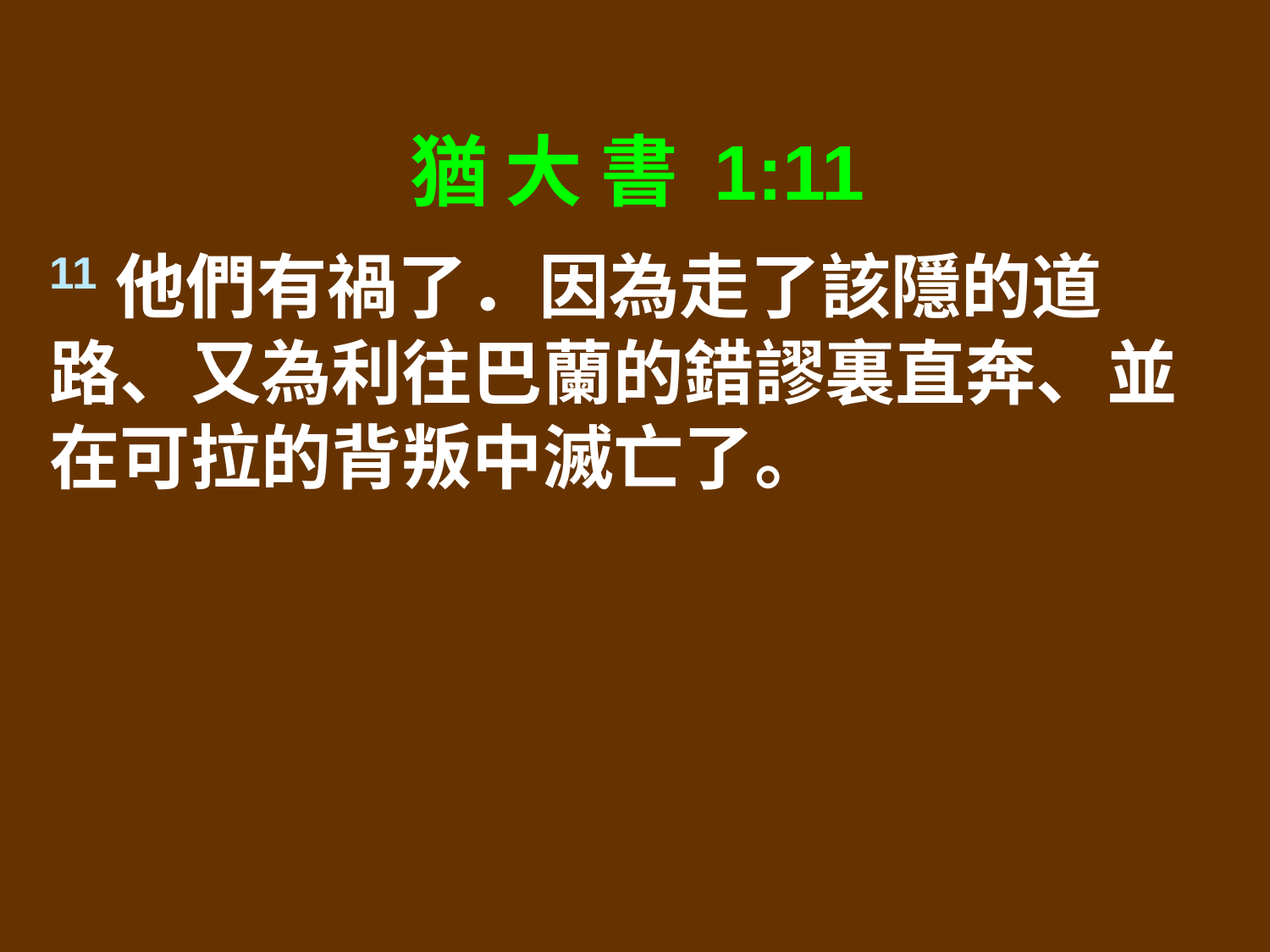

猶 大 書 1:11
11他們有禍了．因為走了該隱的道路、又為利往巴蘭的錯謬裏直奔、並在可拉的背叛中滅亡了。